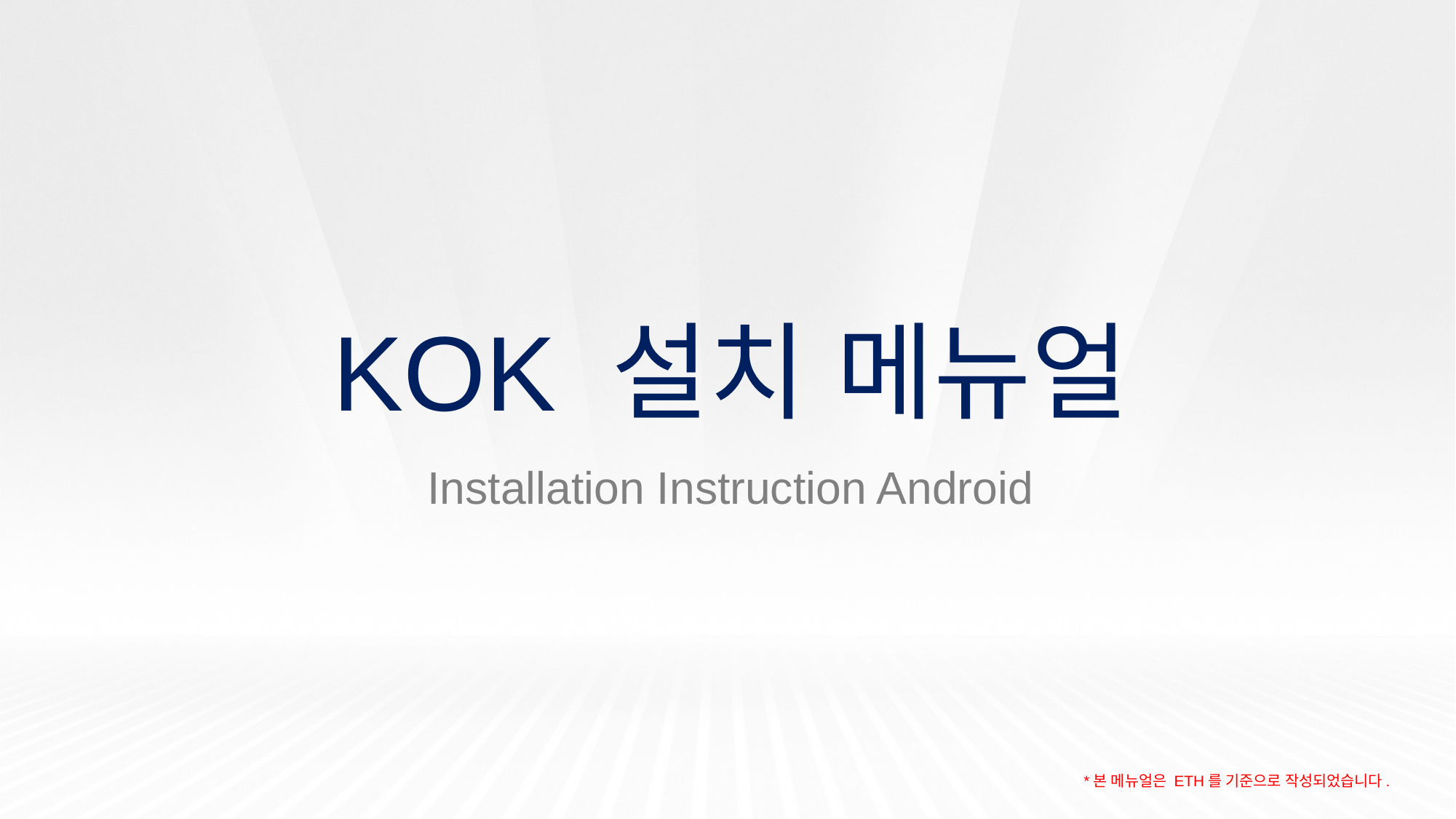

KOK 설치 메뉴얼
Installation Instruction Android
*본 메뉴얼은 ETH를 기준으로 작성되었습니다.